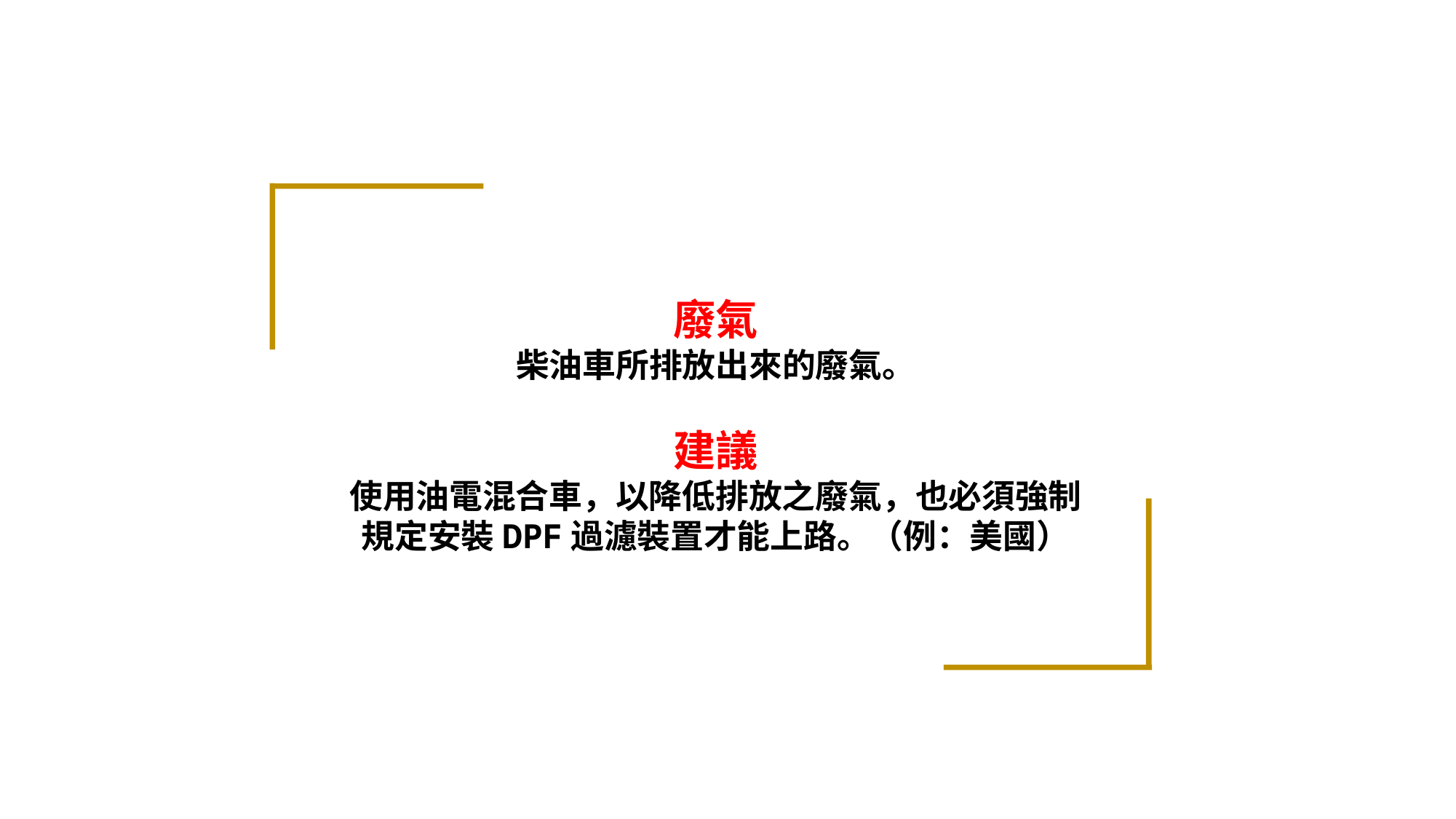

廢氣
柴油車所排放出來的廢氣。

建議
使用油電混合車，以降低排放之廢氣，也必須強制規定安裝DPF過濾裝置才能上路。（例：美國）